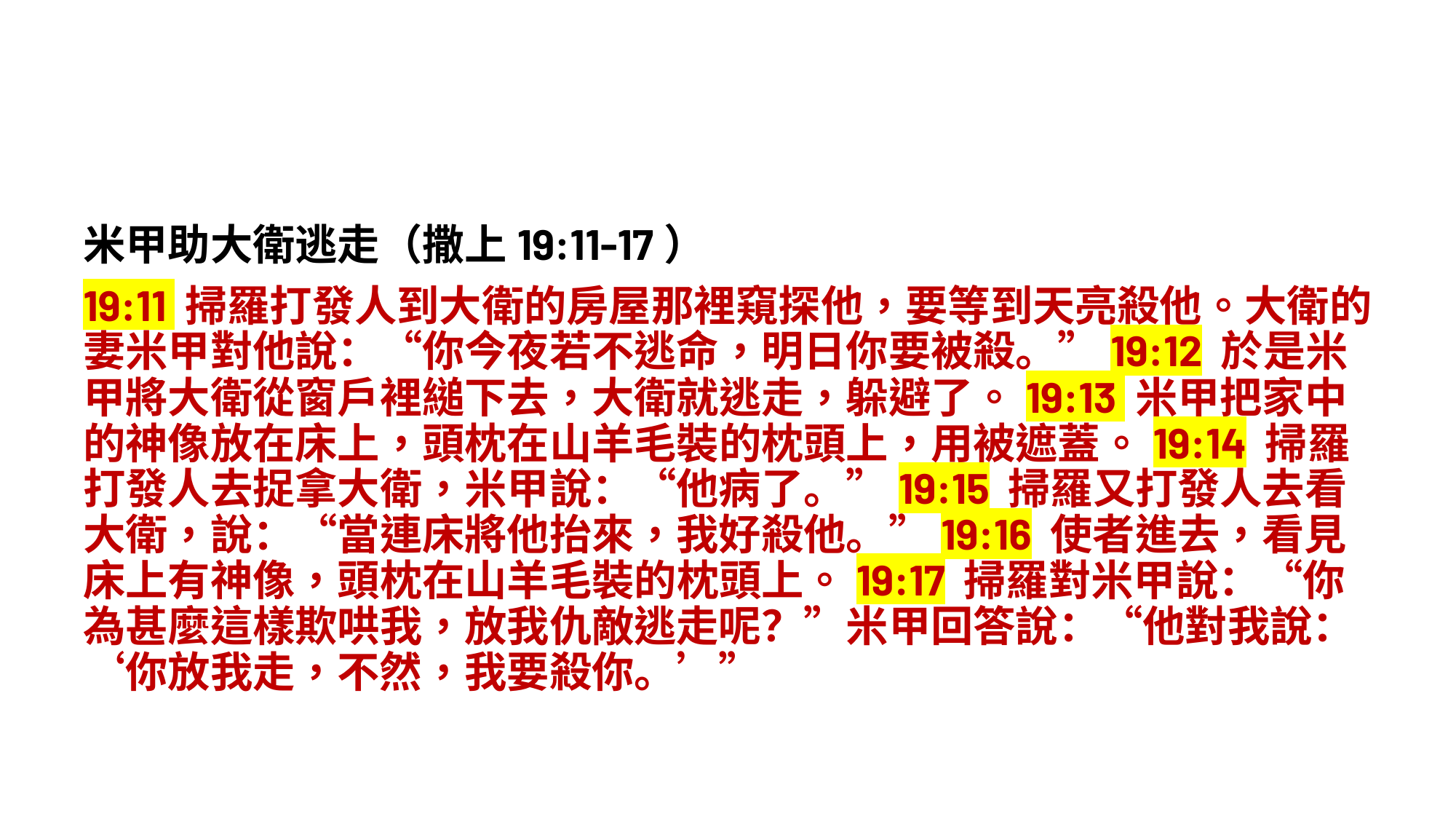

米甲助大衛逃走（撒上19:11-17）
19:11 掃羅打發人到大衛的房屋那裡窺探他，要等到天亮殺他。大衛的妻米甲對他說：“你今夜若不逃命，明日你要被殺。”19:12 於是米甲將大衛從窗戶裡縋下去，大衛就逃走，躲避了。19:13 米甲把家中的神像放在床上，頭枕在山羊毛裝的枕頭上，用被遮蓋。19:14 掃羅打發人去捉拿大衛，米甲說：“他病了。”19:15 掃羅又打發人去看大衛，說：“當連床將他抬來，我好殺他。”19:16 使者進去，看見床上有神像，頭枕在山羊毛裝的枕頭上。19:17 掃羅對米甲說：“你為甚麼這樣欺哄我，放我仇敵逃走呢？”米甲回答說：“他對我說：‘你放我走，不然，我要殺你。’”